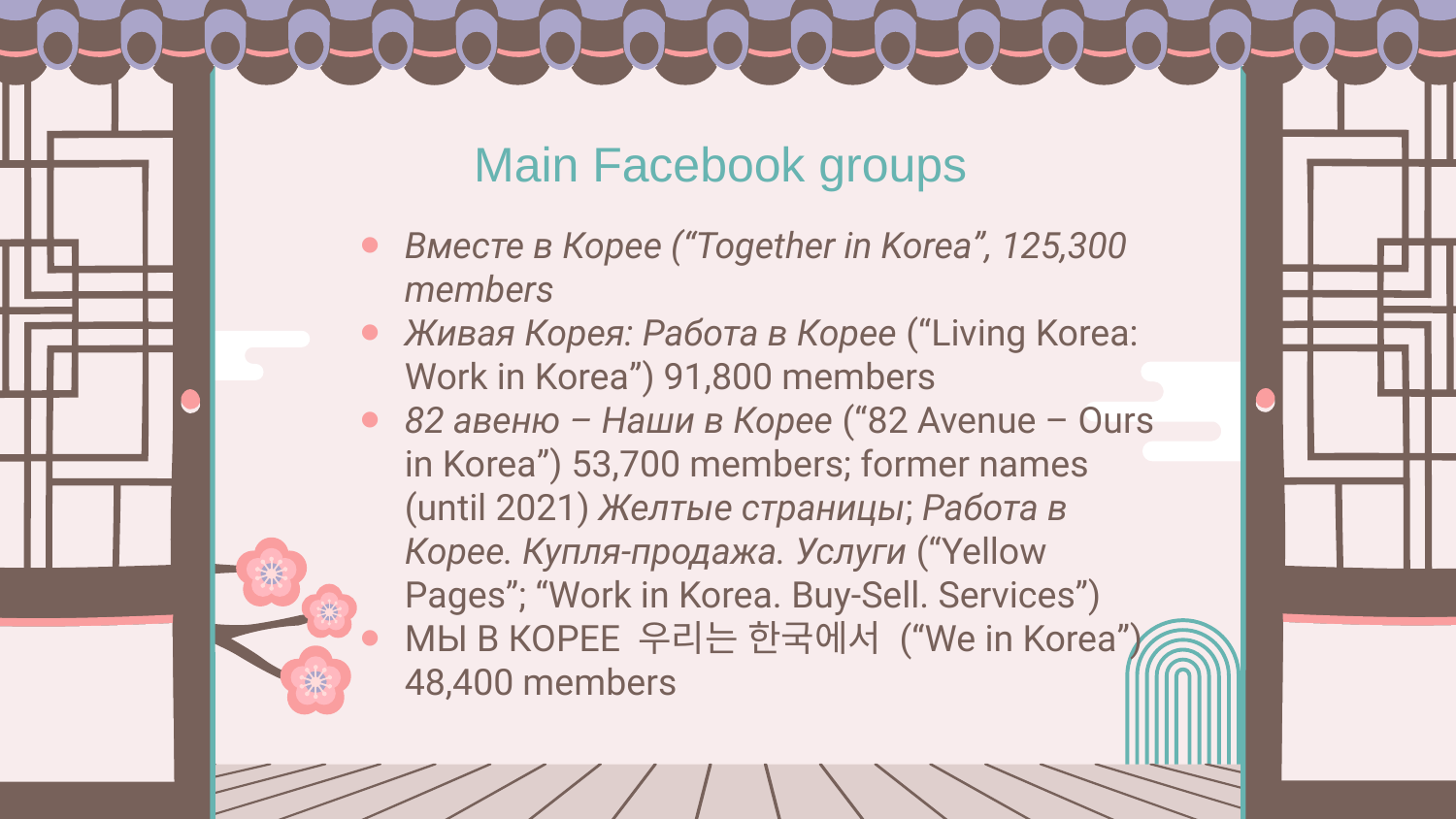

# Main Facebook groups
Вместе в Корее (“Together in Korea”, 125,300 members
Живая Корея: Работа в Корее (“Living Korea: Work in Korea”) 91,800 members
82 авеню – Наши в Корее (“82 Avenue – Ours in Korea”) 53,700 members; former names (until 2021) Желтые страницы; Работа в Корее. Купля-продажа. Услуги (“Yellow Pages”; “Work in Korea. Buy-Sell. Services”)
МЫ В КОРЕЕ 우리는 한국에서 (“We in Korea”) 48,400 members